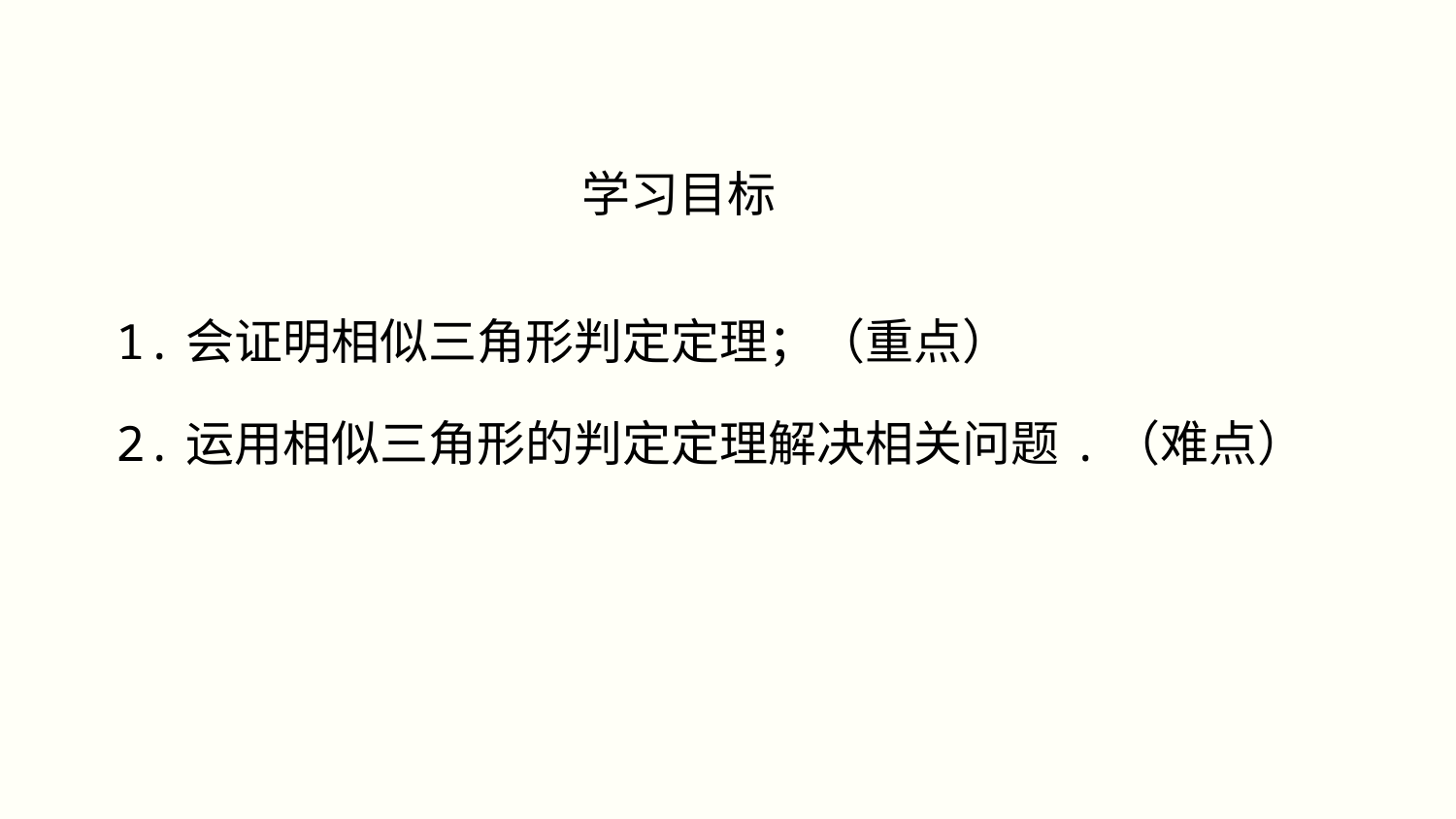

学习目标
1.会证明相似三角形判定定理；（重点）
2.运用相似三角形的判定定理解决相关问题.（难点）